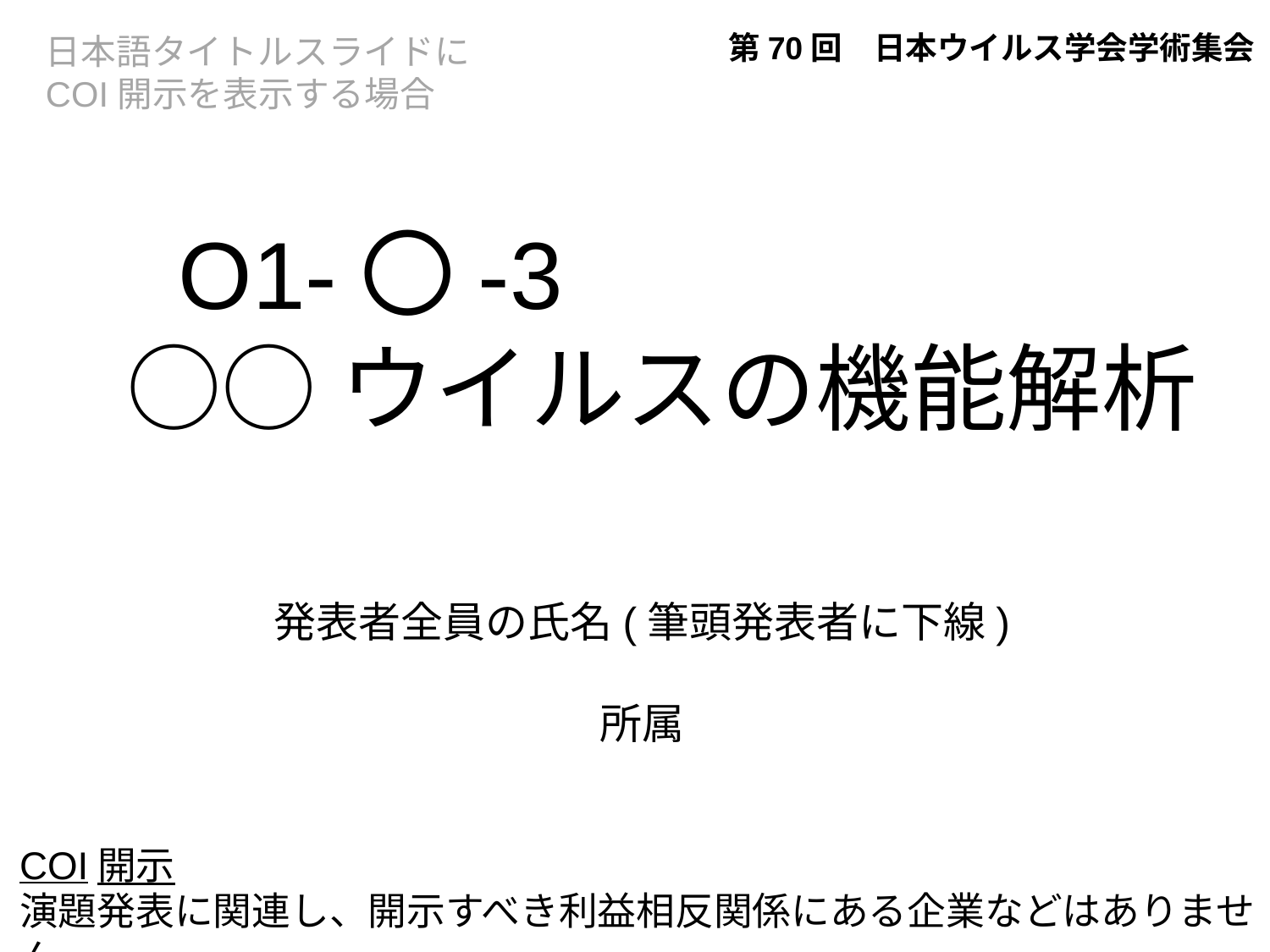

第70回　日本ウイルス学会学術集会
日本語タイトルスライドに
COI開示を表示する場合
      O1-〇-3
     ○○ウイルスの機能解析

発表者全員の氏名(筆頭発表者に下線)

所属

COI開示
演題発表に関連し、開示すべき利益相反関係にある企業などはありません